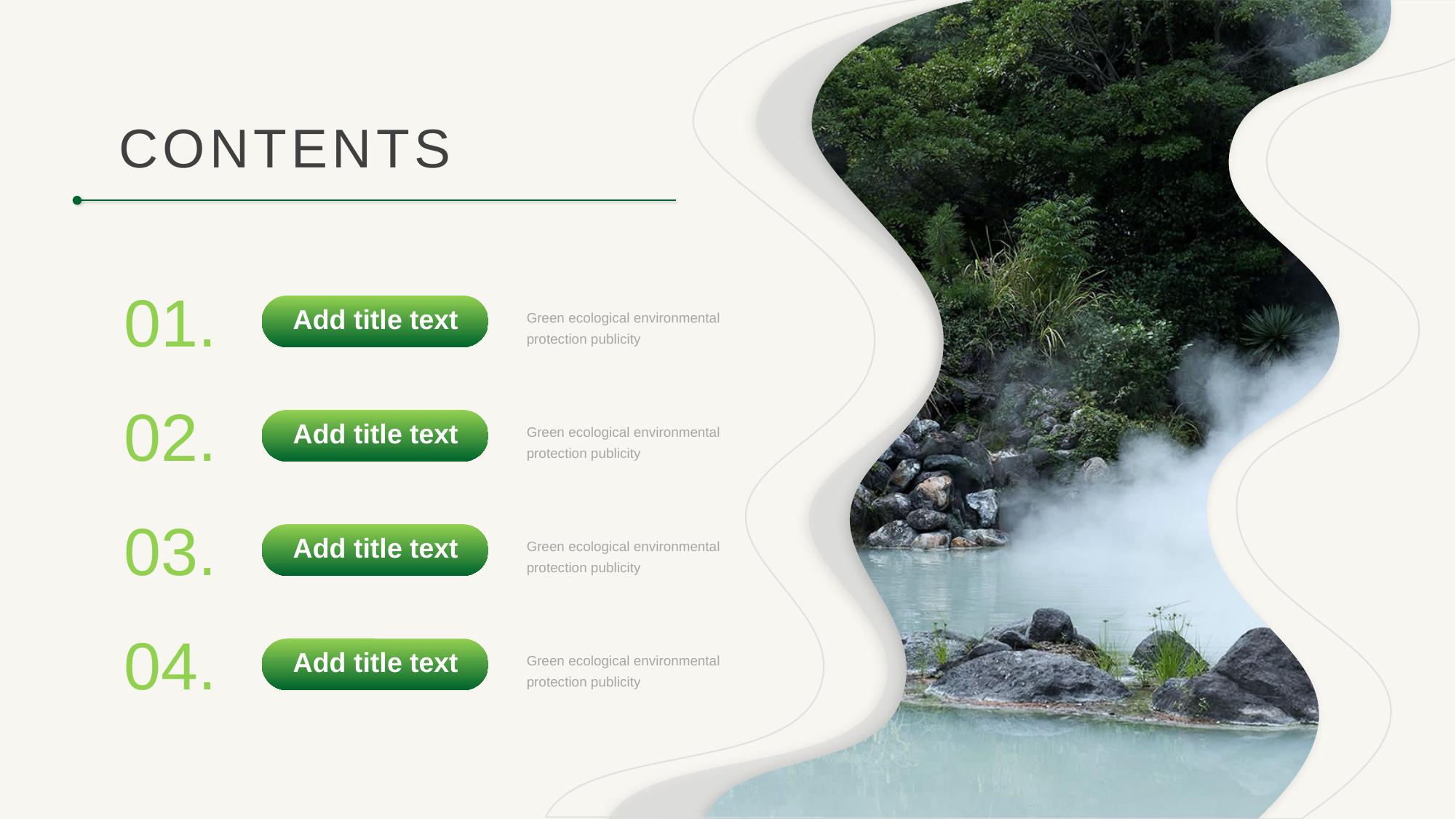

CONTENTS
01.

Add title text
Green ecological environmental protection publicity
02.

Add title text
Green ecological environmental protection publicity
03.

Add title text
Green ecological environmental protection publicity
04.

Add title text
Green ecological environmental protection publicity
行业PPT模板http://www.freeppt7.com/hangye/